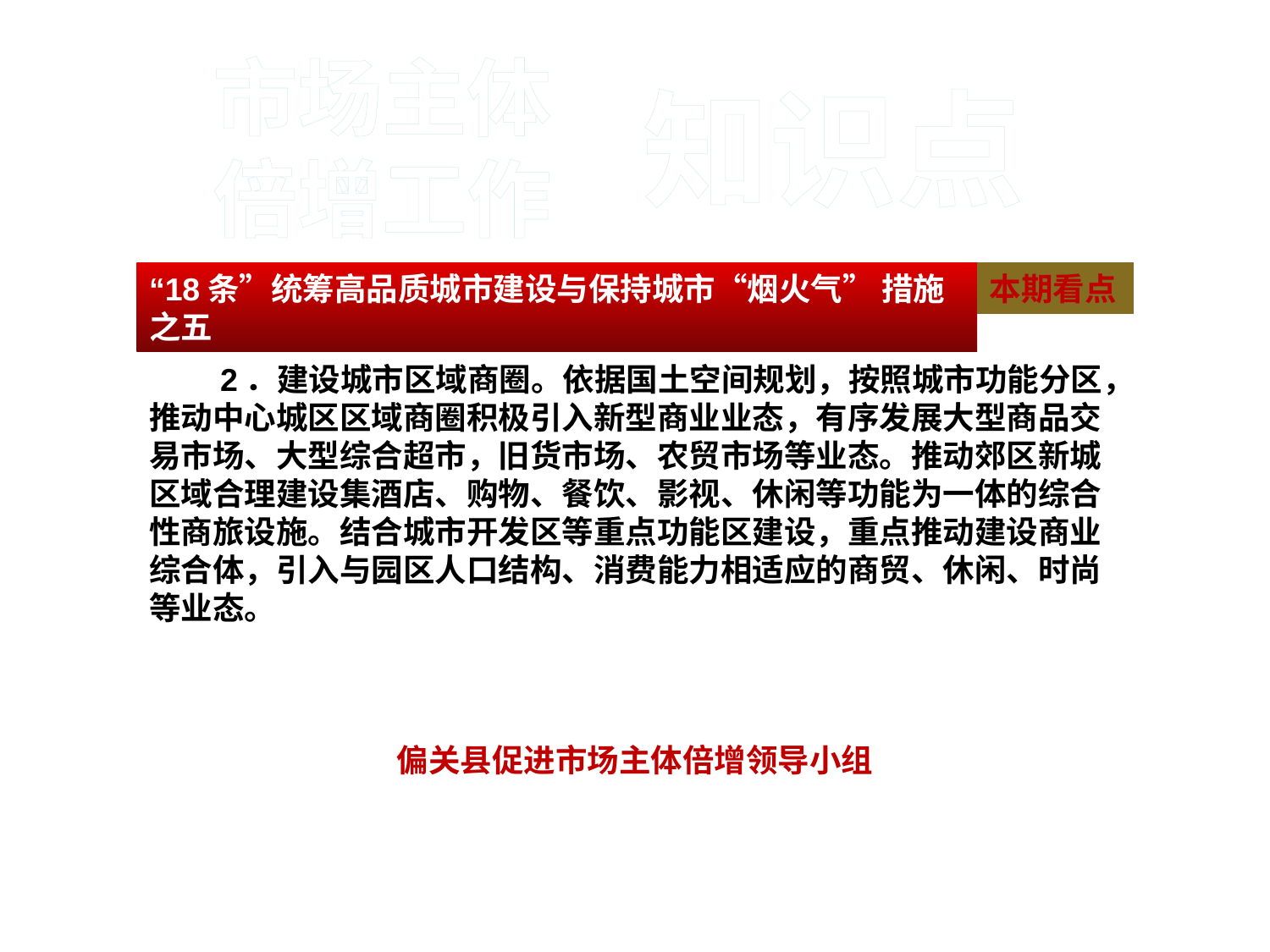

#

市场主体
倍增工作
知识点

        2．建设城市区域商圈。依据国土空间规划，按照城市功能分区，推动中心城区区域商圈积极引入新型商业业态，有序发展大型商品交易市场、大型综合超市，旧货市场、农贸市场等业态。推动郊区新城区域合理建设集酒店、购物、餐饮、影视、休闲等功能为一体的综合性商旅设施。结合城市开发区等重点功能区建设，重点推动建设商业综合体，引入与园区人口结构、消费能力相适应的商贸、休闲、时尚等业态。

偏关县促进市场主体倍增领导小组
“18条”统筹高品质城市建设与保持城市“烟火气” 措施之五
本期看点